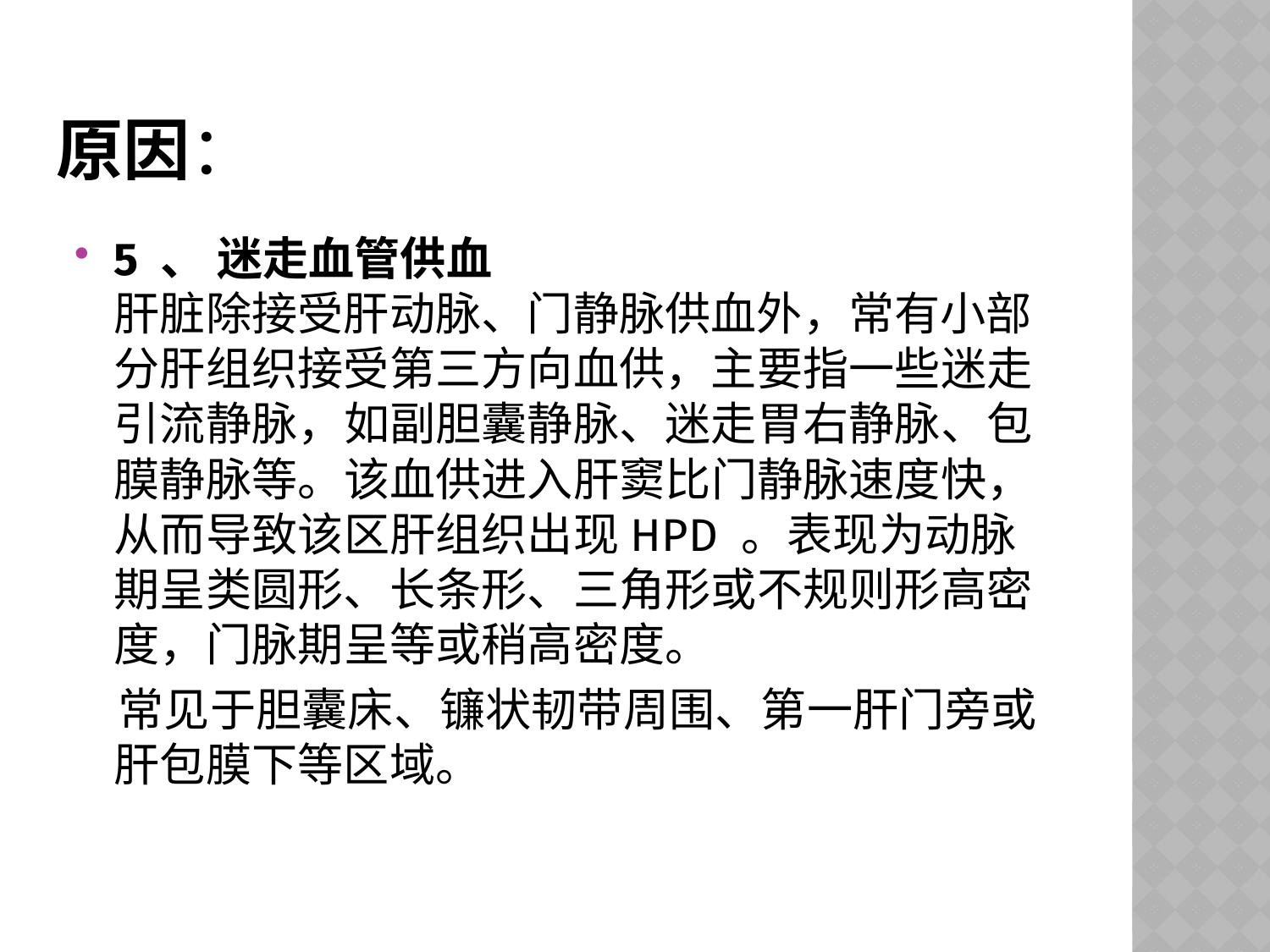

# 原因：
5 、 迷走血管供血
肝脏除接受肝动脉、门静脉供血外，常有小部分肝组织接受第三方向血供，主要指一些迷走引流静脉，如副胆囊静脉、迷走胃右静脉、包膜静脉等。该血供进入肝窦比门静脉速度快，从而导致该区肝组织出现HPD 。表现为动脉期呈类圆形、长条形、三角形或不规则形高密度，门脉期呈等或稍高密度。
   常见于胆囊床、镰状韧带周围、第一肝门旁或肝包膜下等区域。